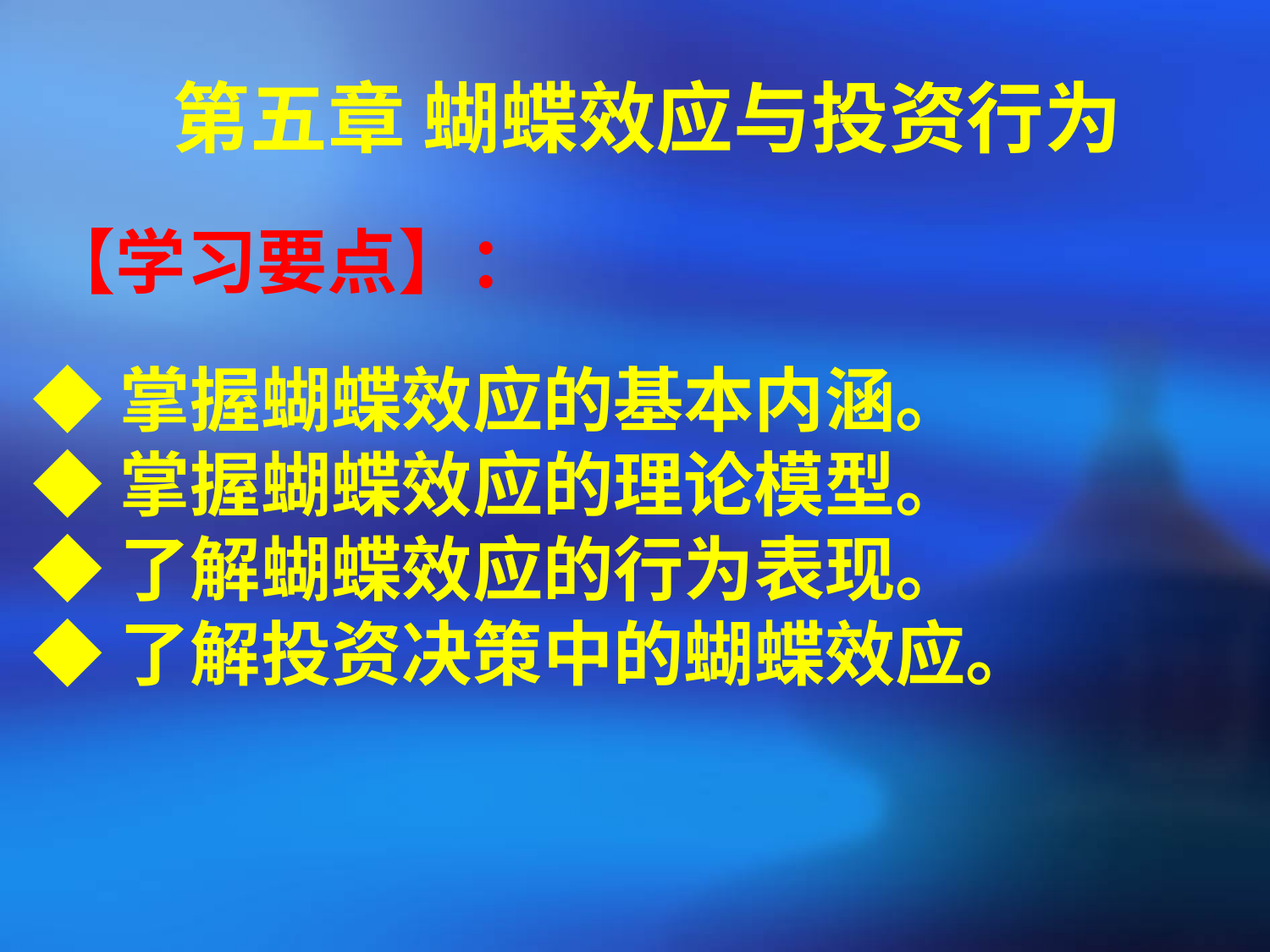

第五章 蝴蝶效应与投资行为
【学习要点】：
◆掌握蝴蝶效应的基本内涵。
◆掌握蝴蝶效应的理论模型。
◆了解蝴蝶效应的行为表现。
◆了解投资决策中的蝴蝶效应。